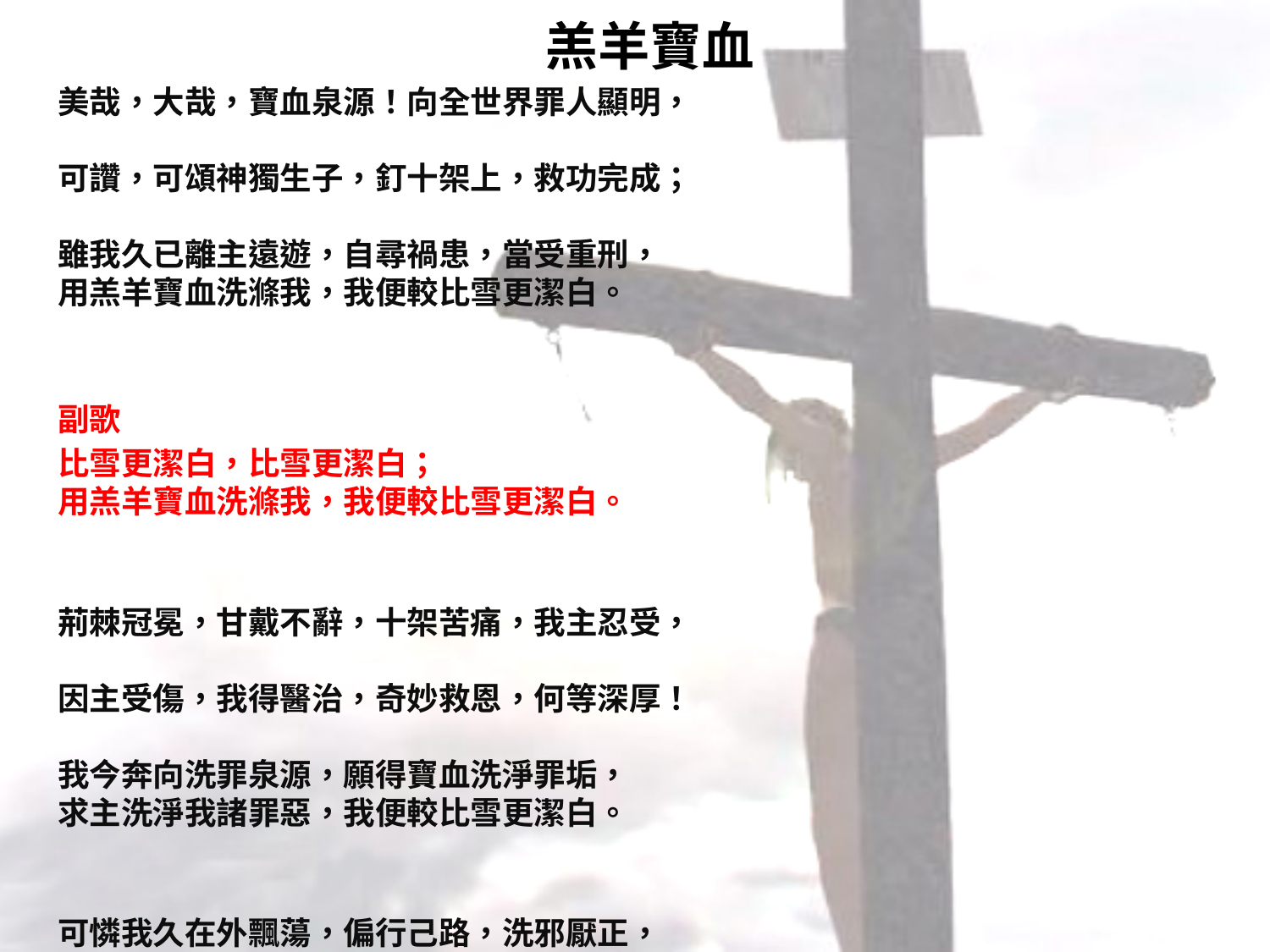

# 羔羊寶血
美哉，大哉，寶血泉源！向全世界罪人顯明，
可讚，可頌神獨生子，釘十架上，救功完成；
雖我久已離主遠遊，自尋禍患，當受重刑，
用羔羊寶血洗滌我，我便較比雪更潔白。

副歌
比雪更潔白，比雪更潔白；
用羔羊寶血洗滌我，我便較比雪更潔白。
荊棘冠冕，甘戴不辭，十架苦痛，我主忍受，
因主受傷，我得醫治，奇妙救恩，何等深厚！
我今奔向洗罪泉源，願得寶血洗淨罪垢，
求主洗淨我諸罪惡，我便較比雪更潔白。
可憐我久在外飄蕩，偏行己路，洗邪厭正，
我眾罪孽正如硃紅，用世上水不能洗淨；
我只倚靠洗罪泉源，就是耶穌寶血盈盈，
懇求施恩將我洗淨，我便較比雪更潔白。